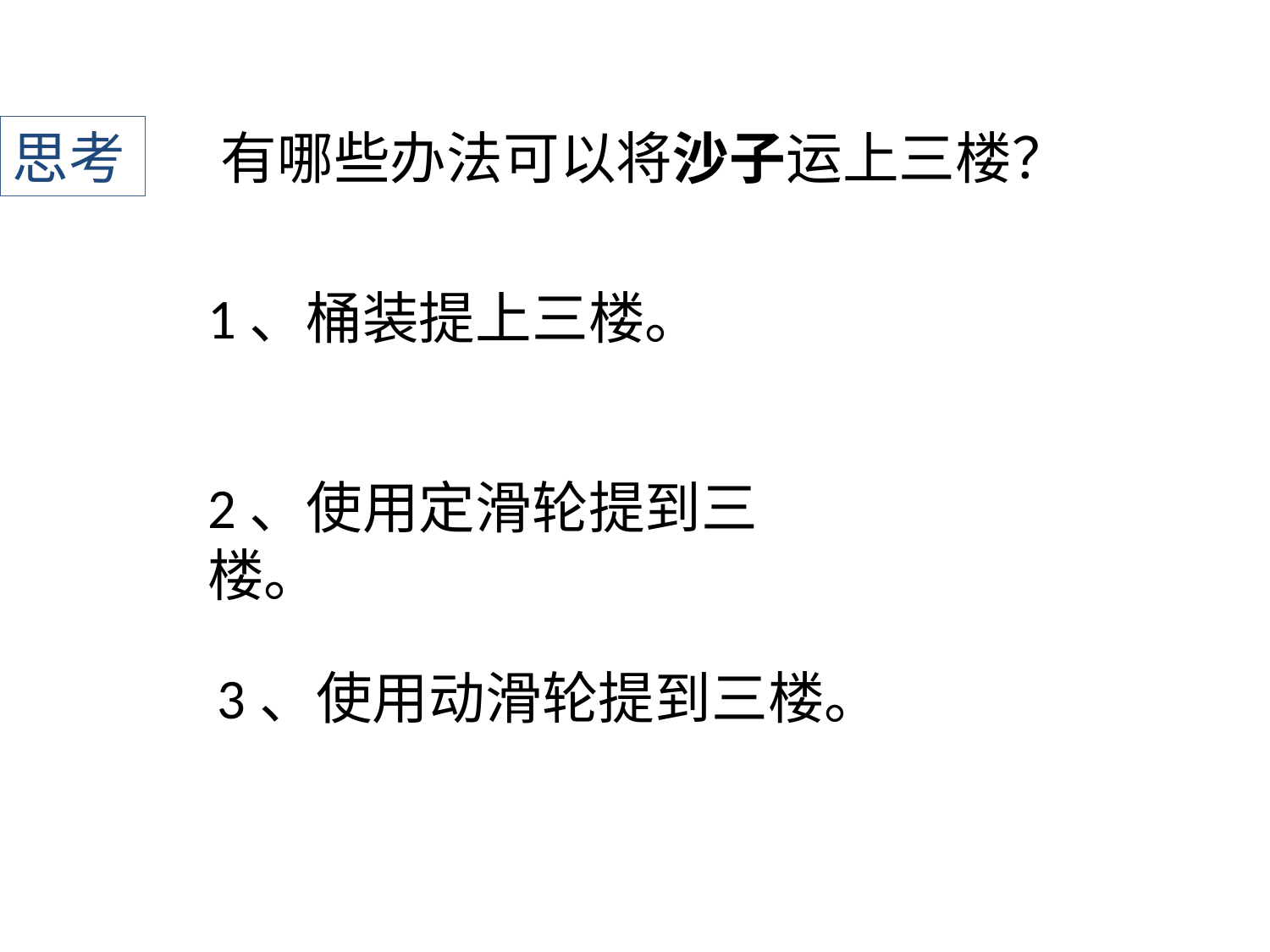

思考
﻿有哪些办法可以将沙子运上三楼？
﻿1、桶装提上三楼。
2、使用定滑轮提到三楼。
3、使用动滑轮提到三楼。